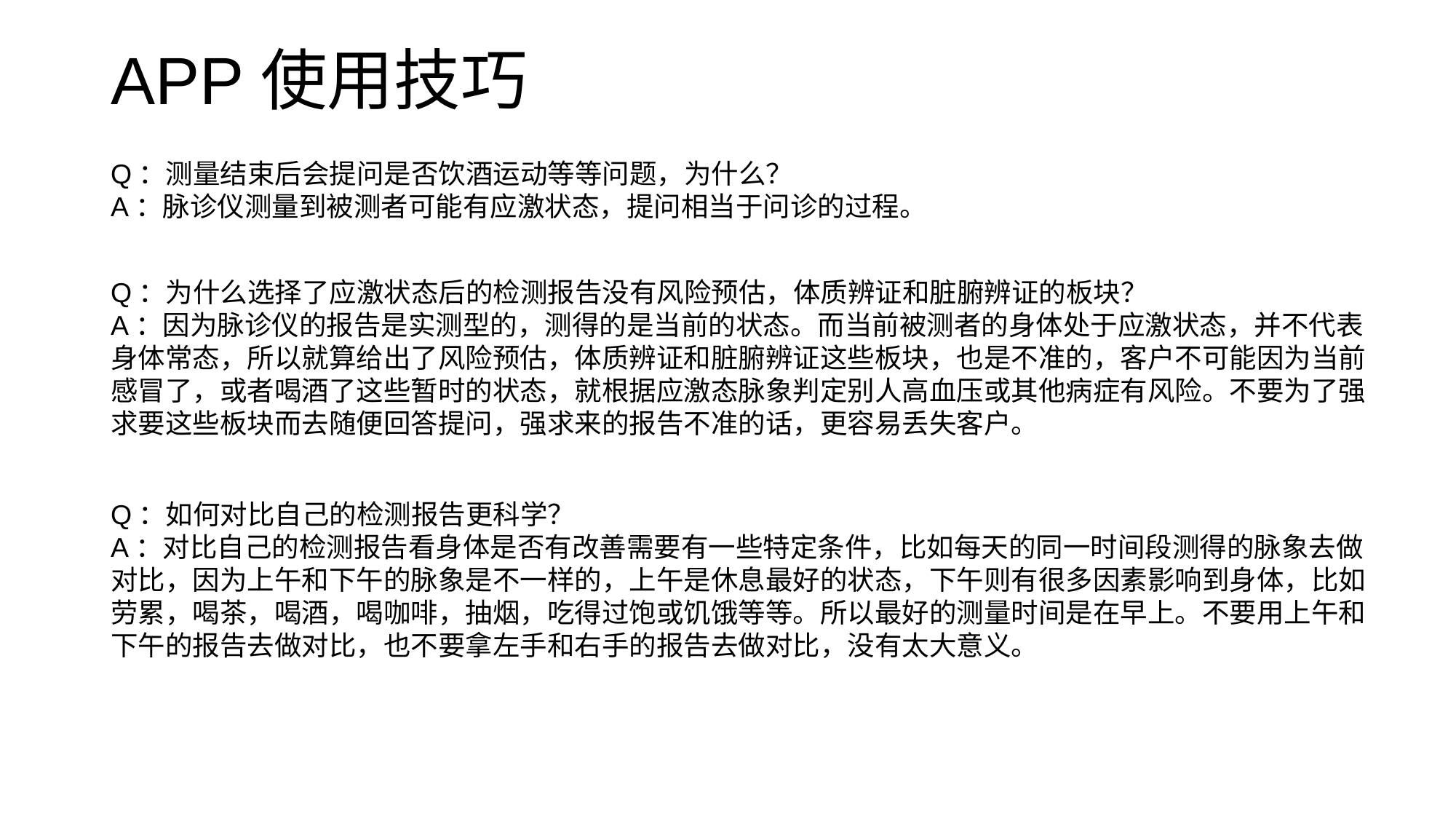

# APP使用技巧
Q：测量结束后会提问是否饮酒运动等等问题，为什么？
A：脉诊仪测量到被测者可能有应激状态，提问相当于问诊的过程。
Q：为什么选择了应激状态后的检测报告没有风险预估，体质辨证和脏腑辨证的板块？
A：因为脉诊仪的报告是实测型的，测得的是当前的状态。而当前被测者的身体处于应激状态，并不代表身体常态，所以就算给出了风险预估，体质辨证和脏腑辨证这些板块，也是不准的，客户不可能因为当前感冒了，或者喝酒了这些暂时的状态，就根据应激态脉象判定别人高血压或其他病症有风险。不要为了强求要这些板块而去随便回答提问，强求来的报告不准的话，更容易丢失客户。
Q：如何对比自己的检测报告更科学？
A：对比自己的检测报告看身体是否有改善需要有一些特定条件，比如每天的同一时间段测得的脉象去做对比，因为上午和下午的脉象是不一样的，上午是休息最好的状态，下午则有很多因素影响到身体，比如劳累，喝茶，喝酒，喝咖啡，抽烟，吃得过饱或饥饿等等。所以最好的测量时间是在早上。不要用上午和下午的报告去做对比，也不要拿左手和右手的报告去做对比，没有太大意义。